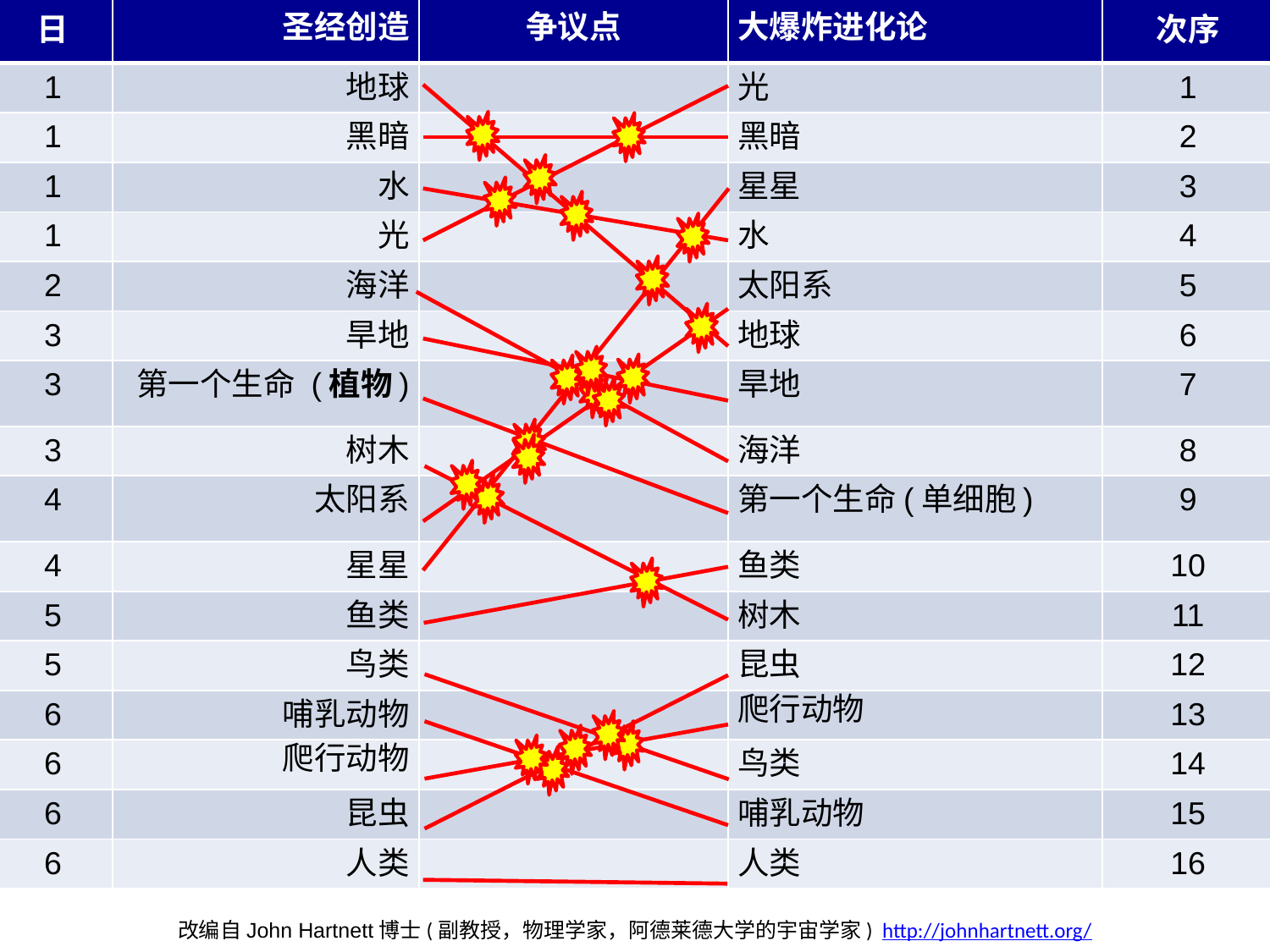

| 日 | 圣经创造 | 争议点 | 大爆炸进化论 | 次序 |
| --- | --- | --- | --- | --- |
| 1 | 地球 |  | 光 | 1 |
| 1 | 黑暗 |  | 黑暗 | 2 |
| 1 | 水 |  | 星星 | 3 |
| 1 | 光 |  | 水 | 4 |
| 2 | 海洋 |  | 太阳系 | 5 |
| 3 | 旱地 |  | 地球 | 6 |
| 3 | 第一个生命 (植物) |  | 旱地 | 7 |
| 3 | 树木 |  | 海洋 | 8 |
| 4 | 太阳系 |  | 第一个生命(单细胞) | 9 |
| 4 | 星星 |  | 鱼类 | 10 |
| 5 | 鱼类 |  | 树木 | 11 |
| 5 | 鸟类 |  | 昆虫 | 12 |
| 6 | 哺乳动物 |  | 爬行动物 | 13 |
| 6 | 爬行动物 |  | 鸟类 | 14 |
| 6 | 昆虫 |  | 哺乳动物 | 15 |
| 6 | 人类 |  | 人类 | 16 |

改编自John Hartnett博士(副教授，物理学家，阿德莱德大学的宇宙学家)  http://johnhartnett.org/